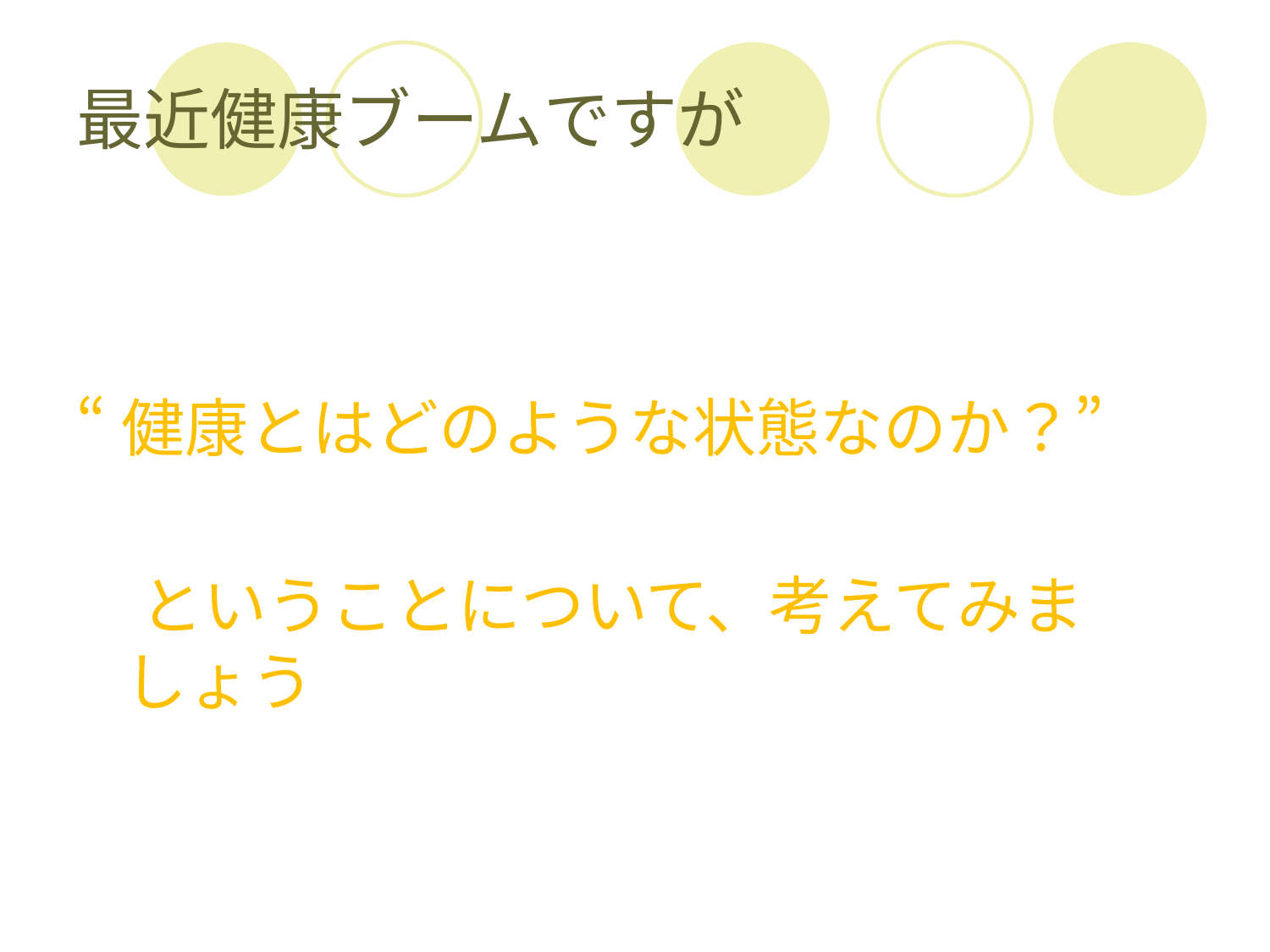

# 最近健康ブームですが

“健康とはどのような状態なのか？”

　ということについて、考えてみましょう